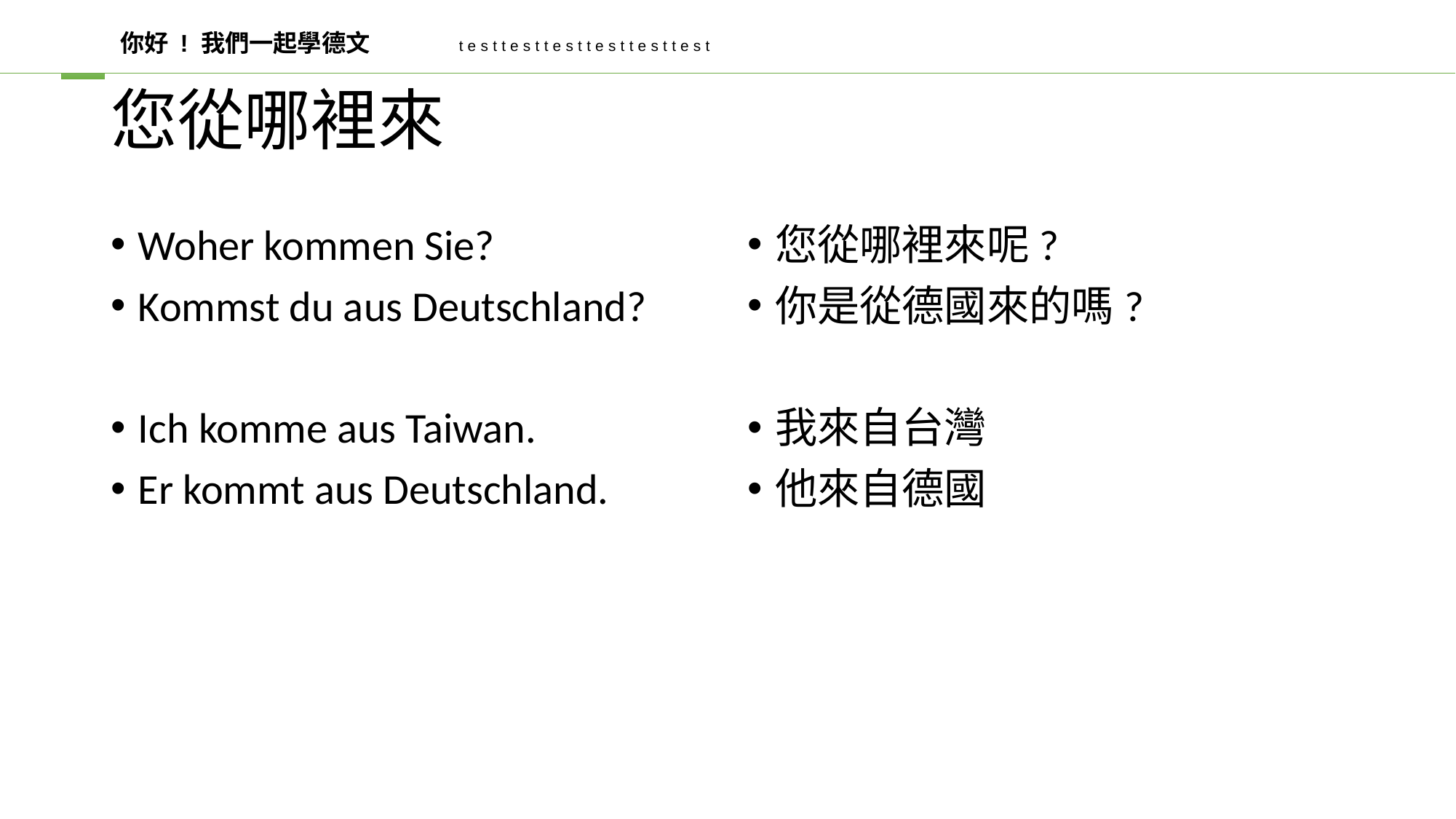

你好 ! 我們一起學德文
testtesttesttesttesttest

# 您從哪裡來
Woher kommen Sie?
Kommst du aus Deutschland?

Ich komme aus Taiwan.
Er kommt aus Deutschland.
您從哪裡來呢?
你是從德國來的嗎?

我來自台灣
他來自德國